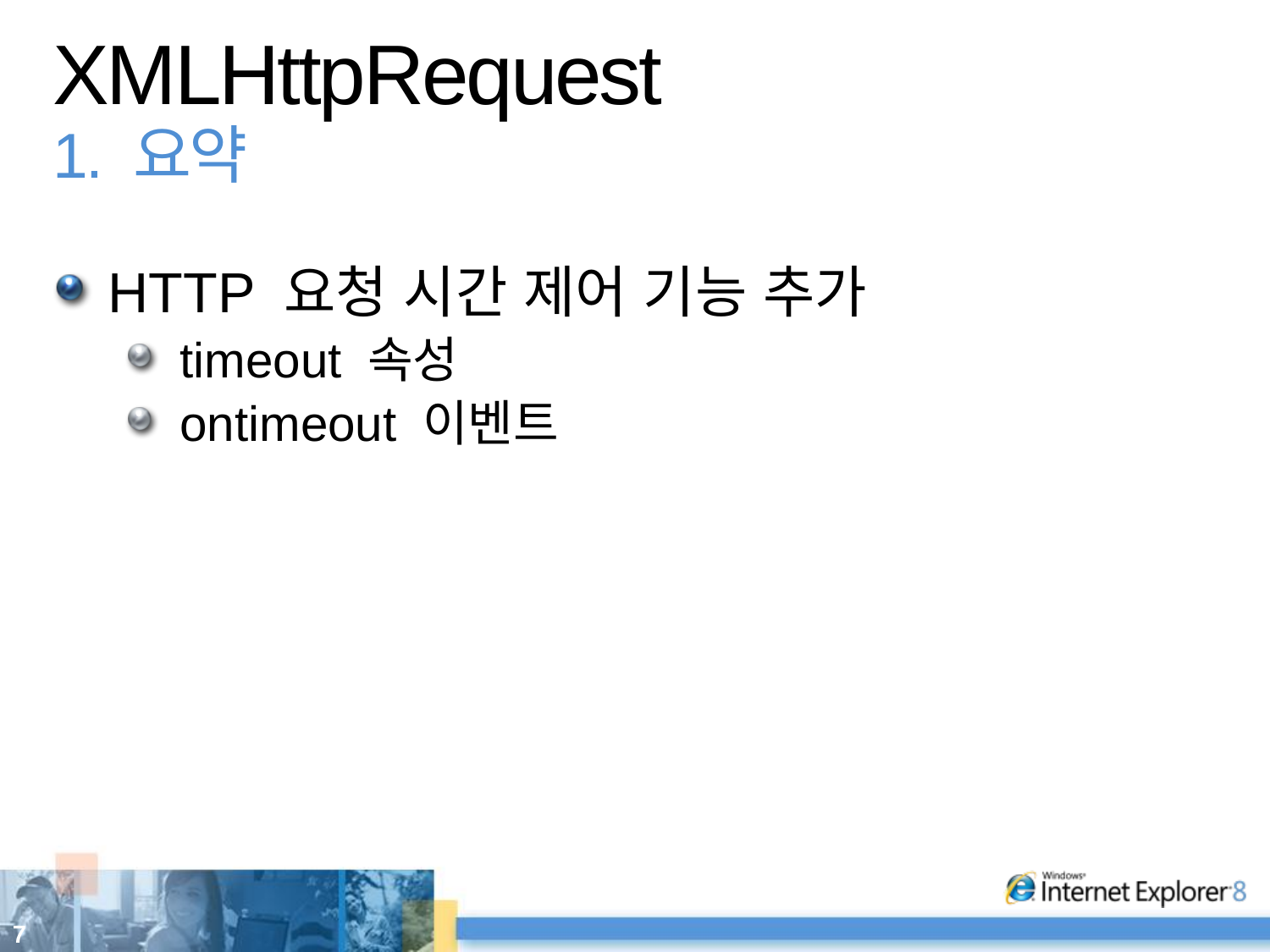

# XMLHttpRequest 1. 요약
HTTP 요청 시간 제어 기능 추가
timeout 속성
ontimeout 이벤트